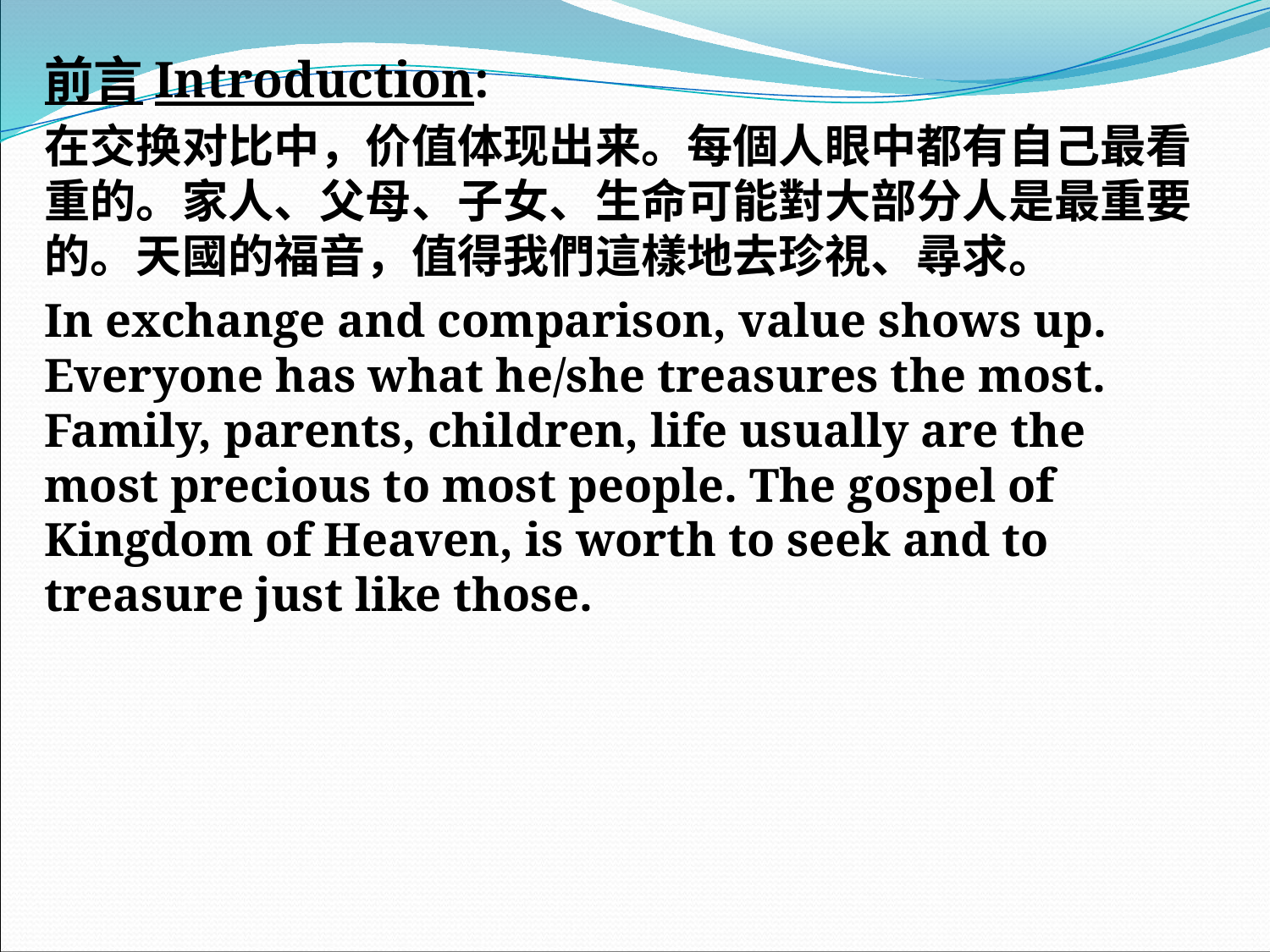

#
前言Introduction:
在交换对比中，价值体现出来。每個人眼中都有自己最看重的。家人、父母、子女、生命可能對大部分人是最重要的。天國的福音，值得我們這樣地去珍視、尋求。
In exchange and comparison, value shows up. Everyone has what he/she treasures the most. Family, parents, children, life usually are the most precious to most people. The gospel of Kingdom of Heaven, is worth to seek and to treasure just like those.